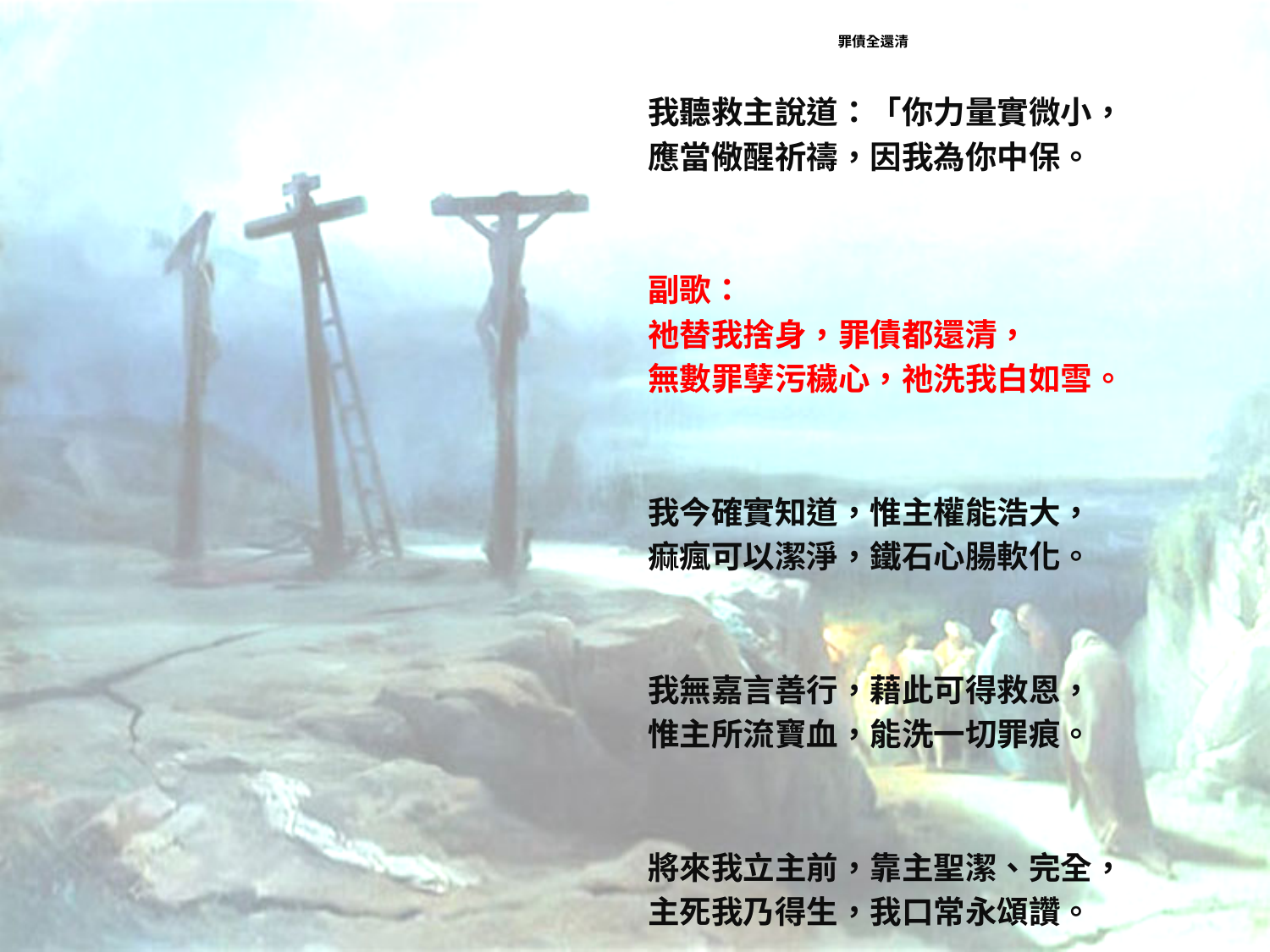

# 罪債全還清
我聽救主說道：「你力量實微小，
應當儆醒祈禱，因我為你中保。

副歌：
祂替我捨身，罪債都還清，
無數罪孽污穢心，祂洗我白如雪。

我今確實知道，惟主權能浩大，
痲瘋可以潔淨，鐵石心腸軟化。

我無嘉言善行，藉此可得救恩，
惟主所流寶血，能洗一切罪痕。

將來我立主前，靠主聖潔、完全，
主死我乃得生，我口常永頌讚。